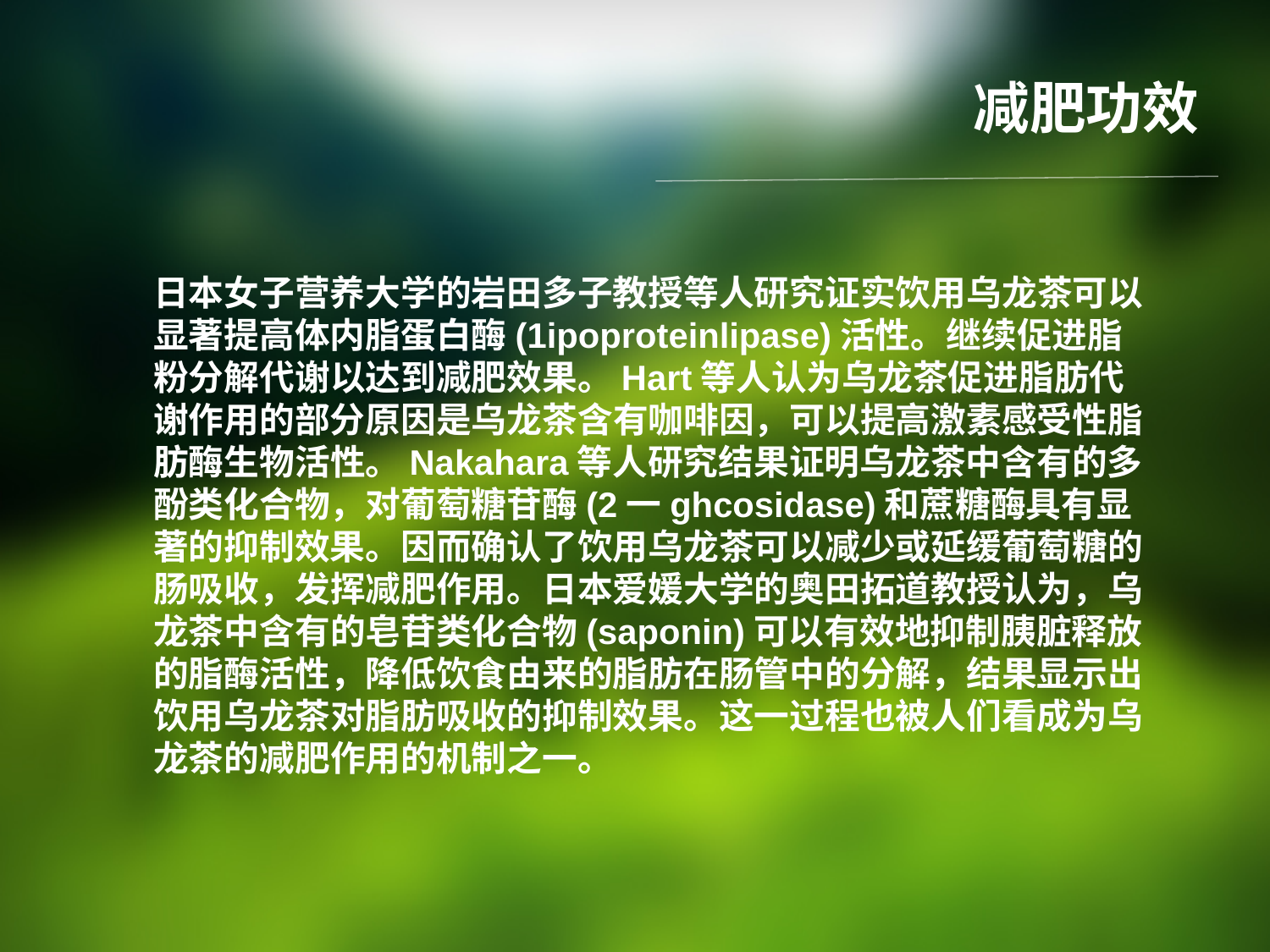

减肥功效
日本女子营养大学的岩田多子教授等人研究证实饮用乌龙茶可以显著提高体内脂蛋白酶(1ipoproteinlipase)活性。继续促进脂粉分解代谢以达到减肥效果。Hart等人认为乌龙茶促进脂肪代谢作用的部分原因是乌龙茶含有咖啡因，可以提高激素感受性脂肪酶生物活性。Nakahara等人研究结果证明乌龙茶中含有的多酚类化合物，对葡萄糖苷酶(2一ghcosidase)和蔗糖酶具有显著的抑制效果。因而确认了饮用乌龙茶可以减少或延缓葡萄糖的肠吸收，发挥减肥作用。日本爱媛大学的奥田拓道教授认为，乌龙茶中含有的皂苷类化合物(saponin)可以有效地抑制胰脏释放的脂酶活性，降低饮食由来的脂肪在肠管中的分解，结果显示出饮用乌龙茶对脂肪吸收的抑制效果。这一过程也被人们看成为乌龙茶的减肥作用的机制之一。